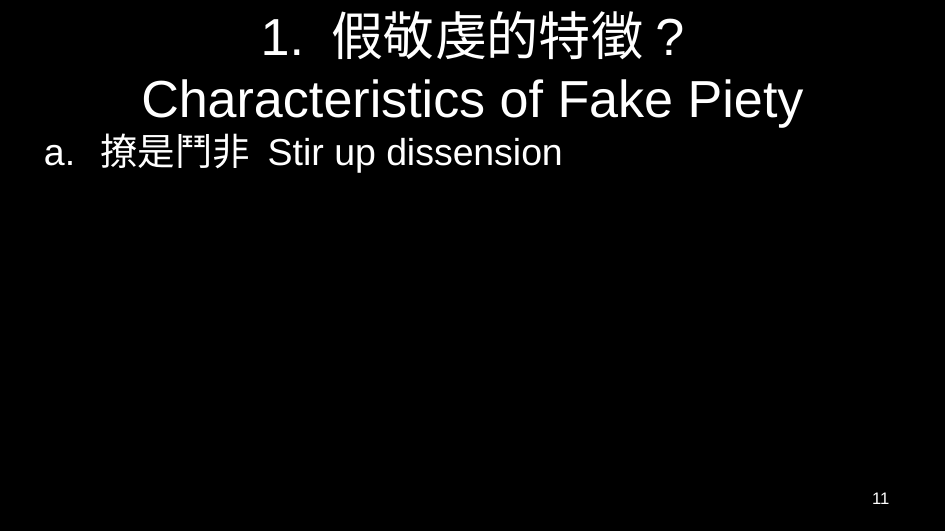

# 1. 假敬虔的特徵? Characteristics of Fake Piety
撩是鬥非 Stir up dissension
11